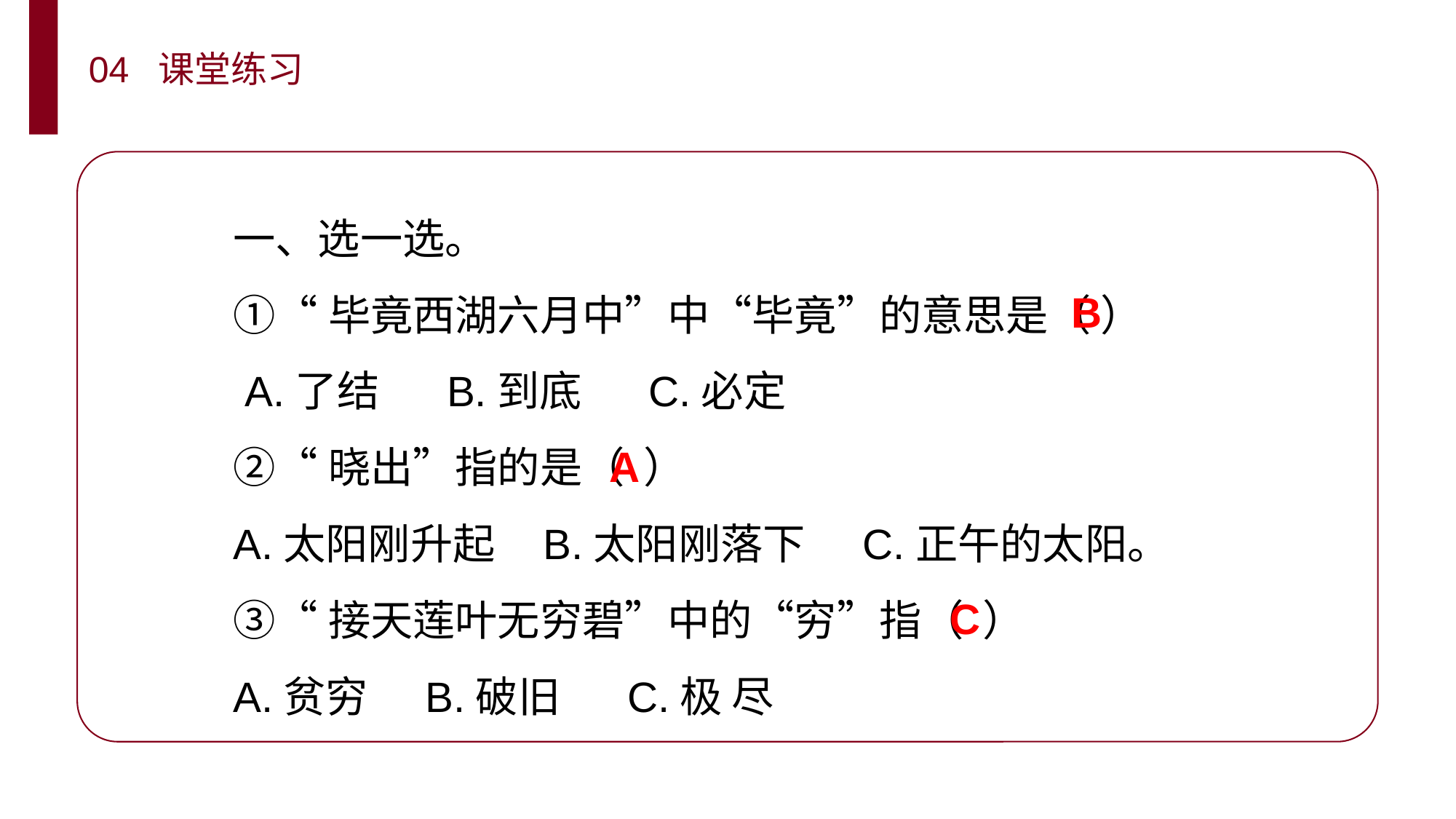

04  课堂练习
一、选一选。
①“毕竟西湖六月中”中“毕竟”的意思是（ ）
 A.了结      B.到底      C.必定
②“晓出”指的是（  ）
A.太阳刚升起    B.太阳刚落下     C.正午的太阳。
③“接天莲叶无穷碧”中的“穷”指（  ）
A.贫穷     B.破旧      C.极 尽
B
A
C